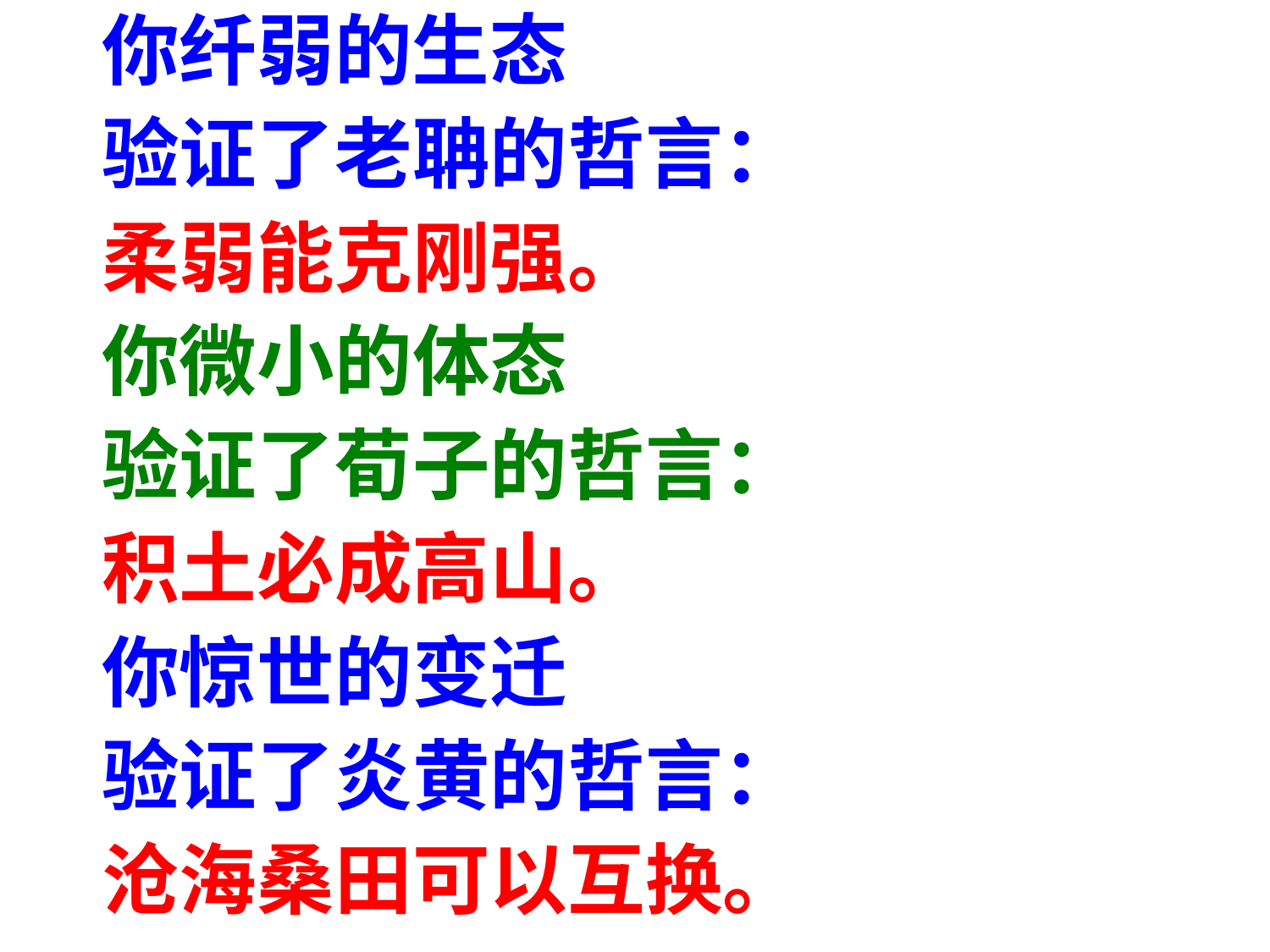

你纤弱的生态
    验证了老聃的哲言：
    柔弱能克刚强。
    你微小的体态
    验证了荀子的哲言：
    积土必成高山。
    你惊世的变迁
    验证了炎黄的哲言：
    沧海桑田可以互换。